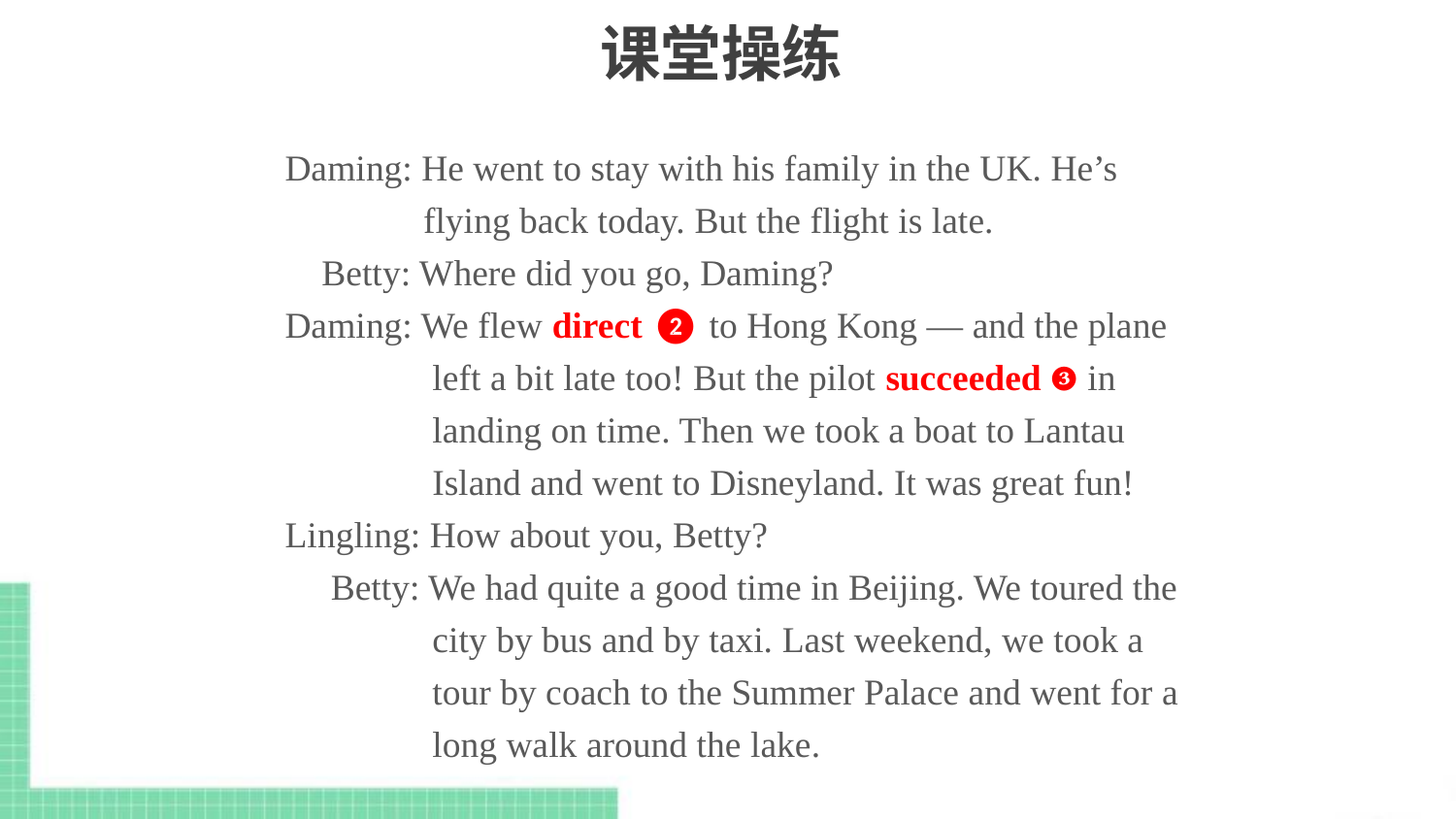

# 课堂操练
Daming: He went to stay with his family in the UK. He’s
               flying back today. But the flight is late.
    Betty: Where did you go, Daming?
Daming: We flew direct ❷ to Hong Kong — and the plane
                left a bit late too! But the pilot succeeded ❸ in
                landing on time. Then we took a boat to Lantau
                Island and went to Disneyland. It was great fun!
Lingling: How about you, Betty?
     Betty: We had quite a good time in Beijing. We toured the
                city by bus and by taxi. Last weekend, we took a
                tour by coach to the Summer Palace and went for a
                long walk around the lake.